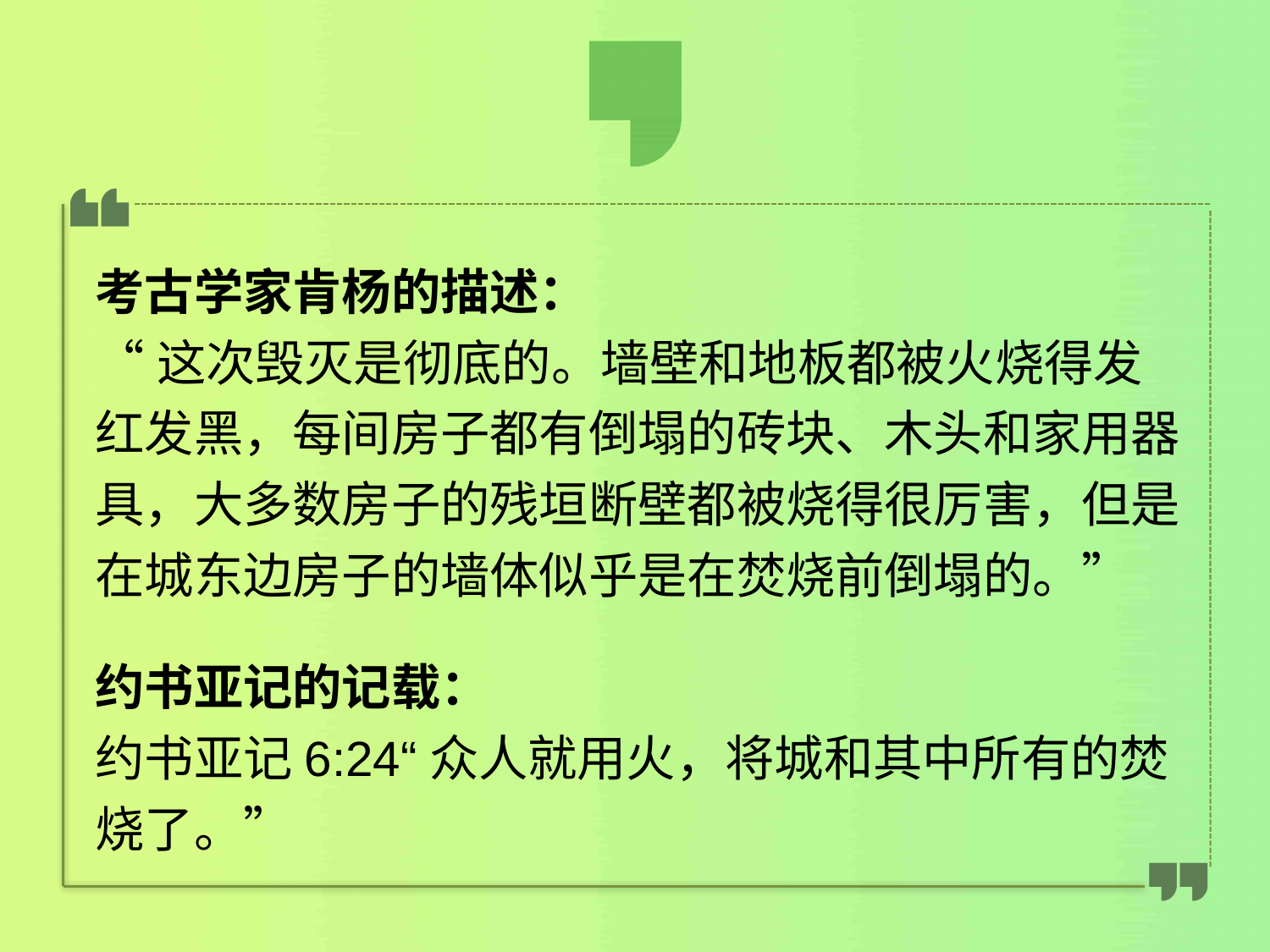

考古学家肯杨的描述：
“这次毁灭是彻底的。墙壁和地板都被火烧得发红发黑，每间房子都有倒塌的砖块、木头和家用器具，大多数房子的残垣断壁都被烧得很厉害，但是在城东边房子的墙体似乎是在焚烧前倒塌的。”

约书亚记的记载：
约书亚记6:24“众人就用火，将城和其中所有的焚烧了。”